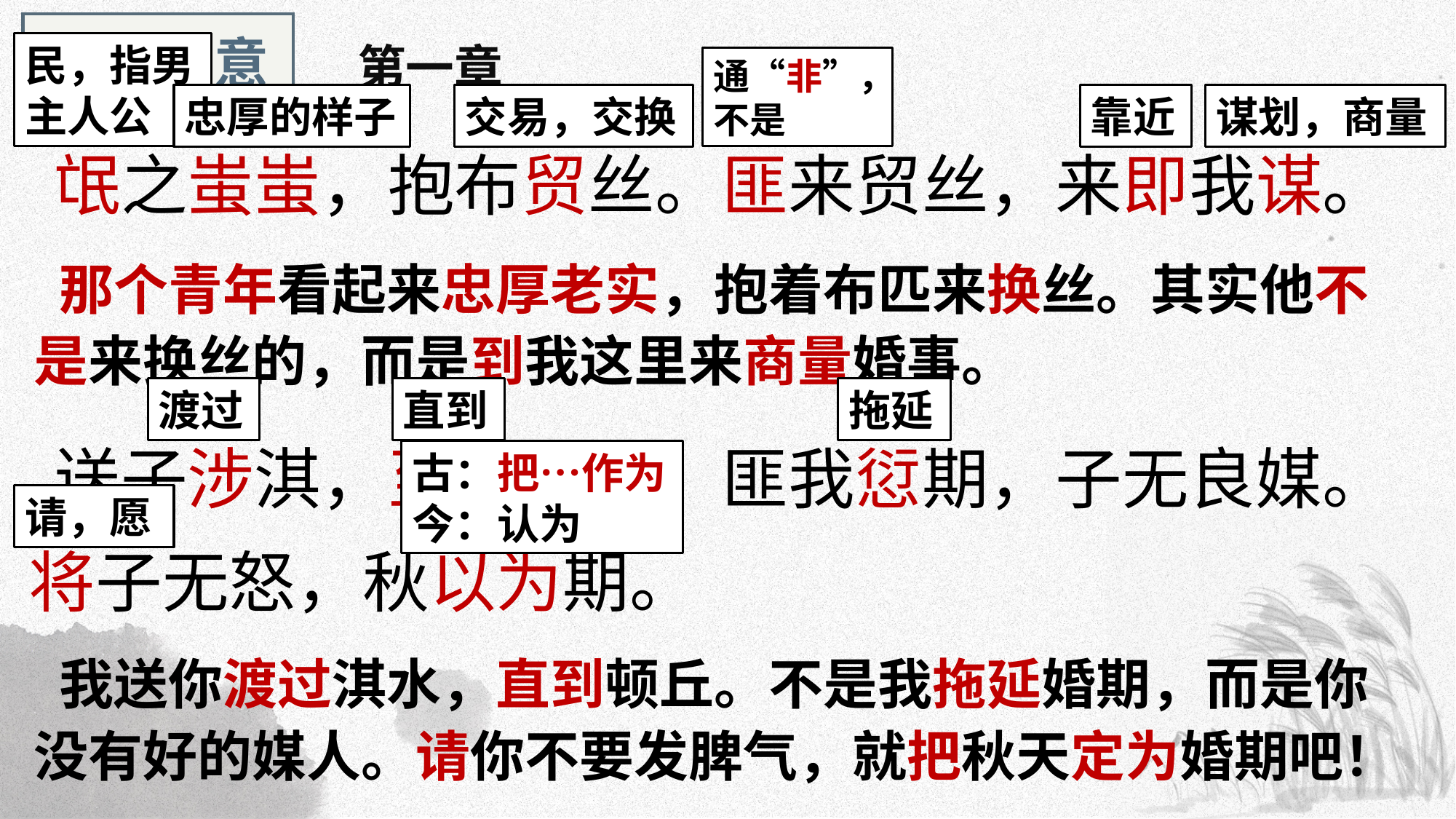

疏通诗意
第一章
民，指男主人公
通“非”，不是
# 氓之蚩蚩，抱布贸丝。匪来贸丝，来即我谋。
忠厚的样子
交易，交换
靠近
谋划，商量
 那个青年看起来忠厚老实，抱着布匹来换丝。其实他不是来换丝的，而是到我这里来商量婚事。
渡过
直到
拖延
 送子涉淇，至于顿丘。匪我愆期，子无良媒。
将子无怒，秋以为期。
古：把…作为
今：认为
请，愿
 我送你渡过淇水，直到顿丘。不是我拖延婚期，而是你没有好的媒人。请你不要发脾气，就把秋天定为婚期吧！